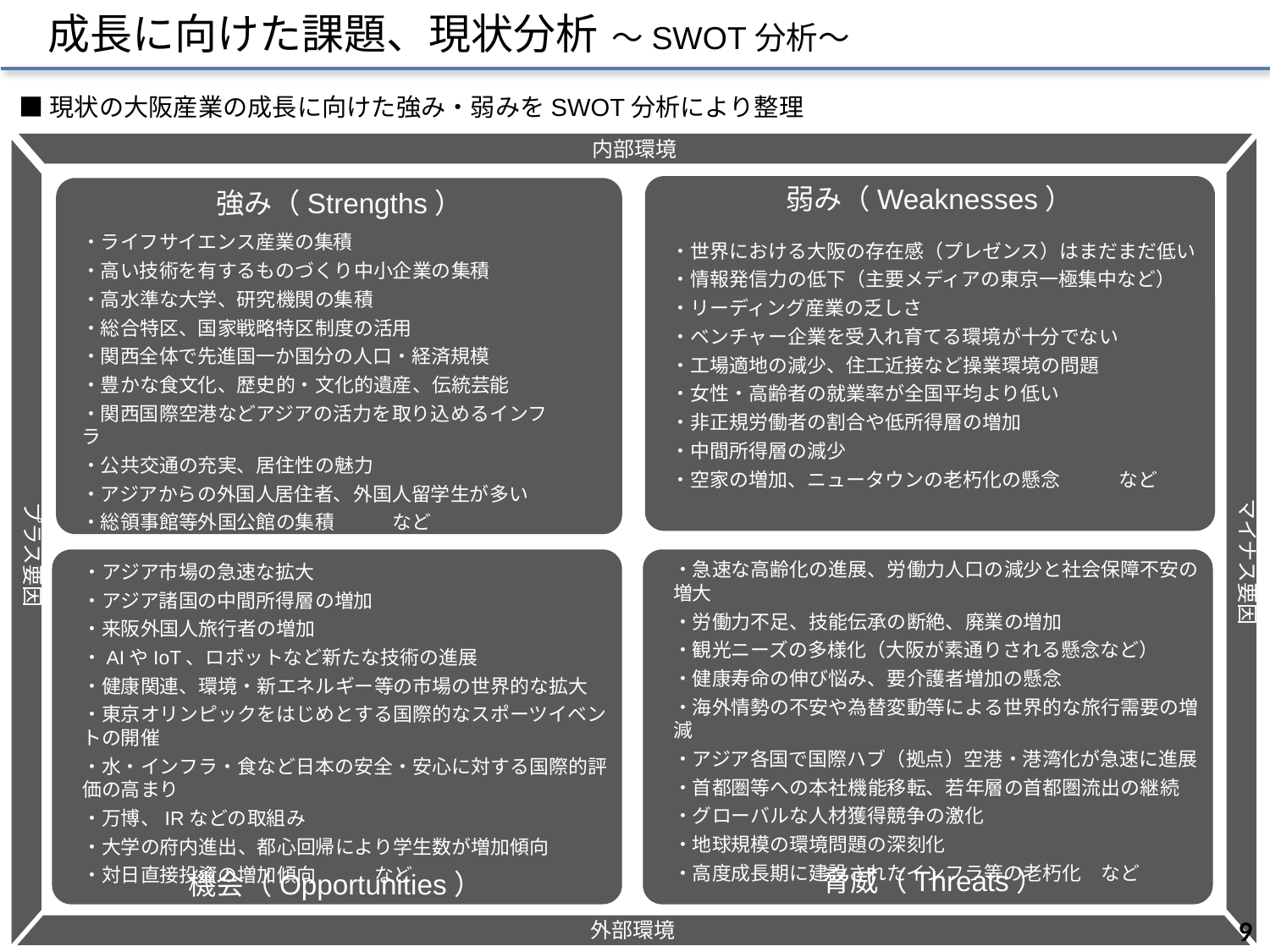

成長に向けた課題、現状分析  ～SWOT分析～
■現状の大阪産業の成長に向けた強み・弱みをSWOT分析により整理
内部環境

弱み（Weaknesses）

強み（Strengths）
・ライフサイエンス産業の集積
・高い技術を有するものづくり中小企業の集積
・高水準な大学、研究機関の集積
・総合特区、国家戦略特区制度の活用
・関西全体で先進国一か国分の人口・経済規模
・豊かな食文化、歴史的・文化的遺産、伝統芸能
・関西国際空港などアジアの活力を取り込めるインフラ
・公共交通の充実、居住性の魅力
・アジアからの外国人居住者、外国人留学生が多い
・総領事館等外国公館の集積　　　など
・世界における大阪の存在感（プレゼンス）はまだまだ低い
・情報発信力の低下（主要メディアの東京一極集中など）
・リーディング産業の乏しさ
・ベンチャー企業を受入れ育てる環境が十分でない
・工場適地の減少、住工近接など操業環境の問題
・女性・高齢者の就業率が全国平均より低い
・非正規労働者の割合や低所得層の増加
・中間所得層の減少
・空家の増加、ニュータウンの老朽化の懸念　　　など
マイナス要因
プラス要因

・急速な高齢化の進展、労働力人口の減少と社会保障不安の増大
・労働力不足、技能伝承の断絶、廃業の増加
・観光ニーズの多様化（大阪が素通りされる懸念など）
・健康寿命の伸び悩み、要介護者増加の懸念
・海外情勢の不安や為替変動等による世界的な旅行需要の増減
・アジア各国で国際ハブ（拠点）空港・港湾化が急速に進展
・首都圏等への本社機能移転、若年層の首都圏流出の継続
・グローバルな人材獲得競争の激化
・地球規模の環境問題の深刻化
・高度成長期に建設されたインフラ等の老朽化　など
・アジア市場の急速な拡大
・アジア諸国の中間所得層の増加
・来阪外国人旅行者の増加
・AIやIoT、ロボットなど新たな技術の進展
・健康関連、環境・新エネルギー等の市場の世界的な拡大
・東京オリンピックをはじめとする国際的なスポーツイベントの開催
・水・インフラ・食など日本の安全・安心に対する国際的評価の高まり
・万博、IRなどの取組み
・大学の府内進出、都心回帰により学生数が増加傾向
・対日直接投資の増加傾向　　　など
脅威（Threats）
機会（Opportunities）
9
外部環境